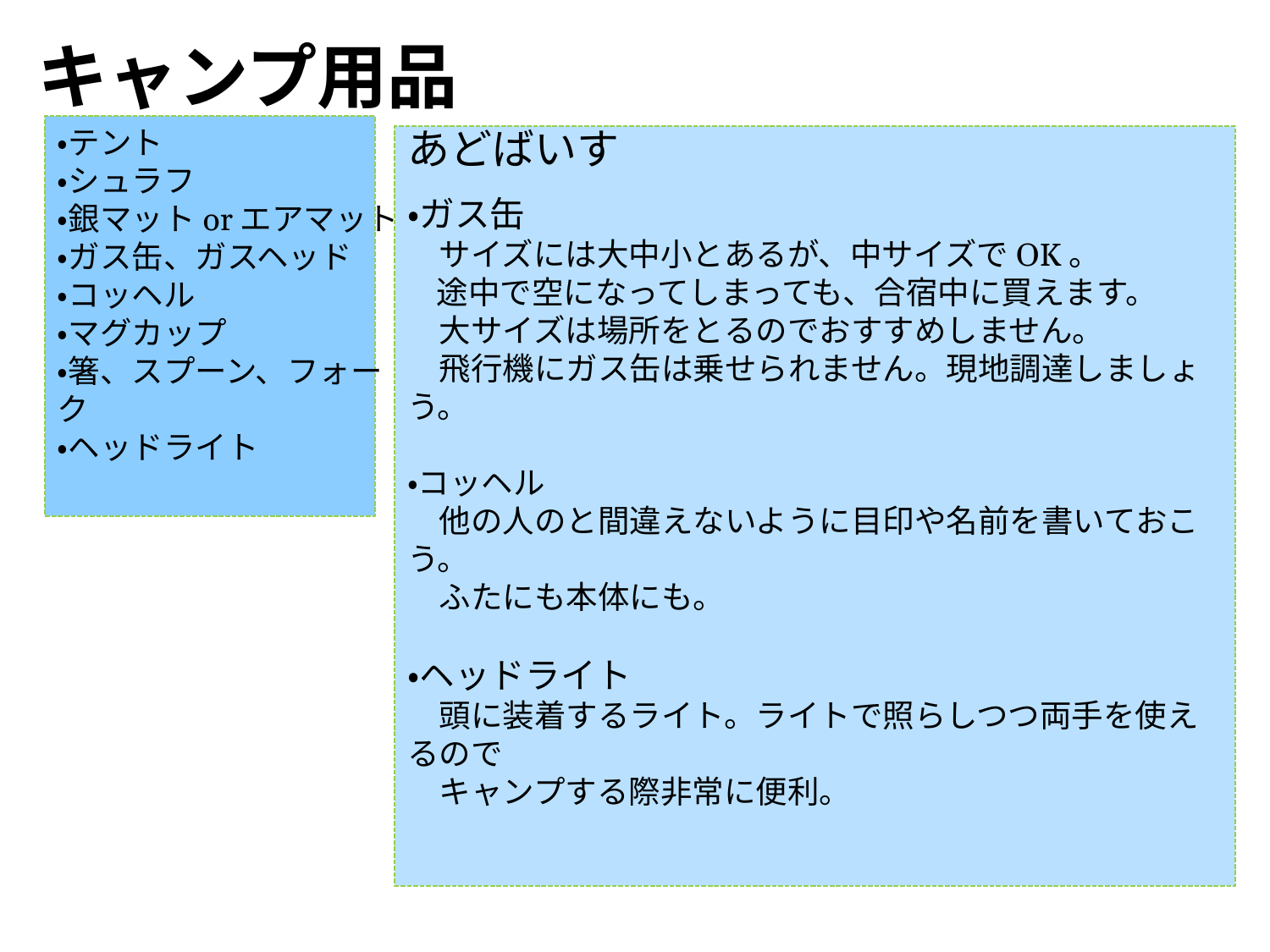

キャンプ用品

・テント
・シュラフ
・銀マットorエアマット
・ガス缶、ガスヘッド
・コッヘル
・マグカップ
・箸、スプーン、フォーク
・ヘッドライト
あどばいす

・ガス缶
　サイズには大中小とあるが、中サイズでOK。
   途中で空になってしまっても、合宿中に買えます。
　大サイズは場所をとるのでおすすめしません。
　飛行機にガス缶は乗せられません。現地調達しましょう。

・コッヘル
　他の人のと間違えないように目印や名前を書いておこう。
　ふたにも本体にも。

・ヘッドライト
　頭に装着するライト。ライトで照らしつつ両手を使えるので
　キャンプする際非常に便利。